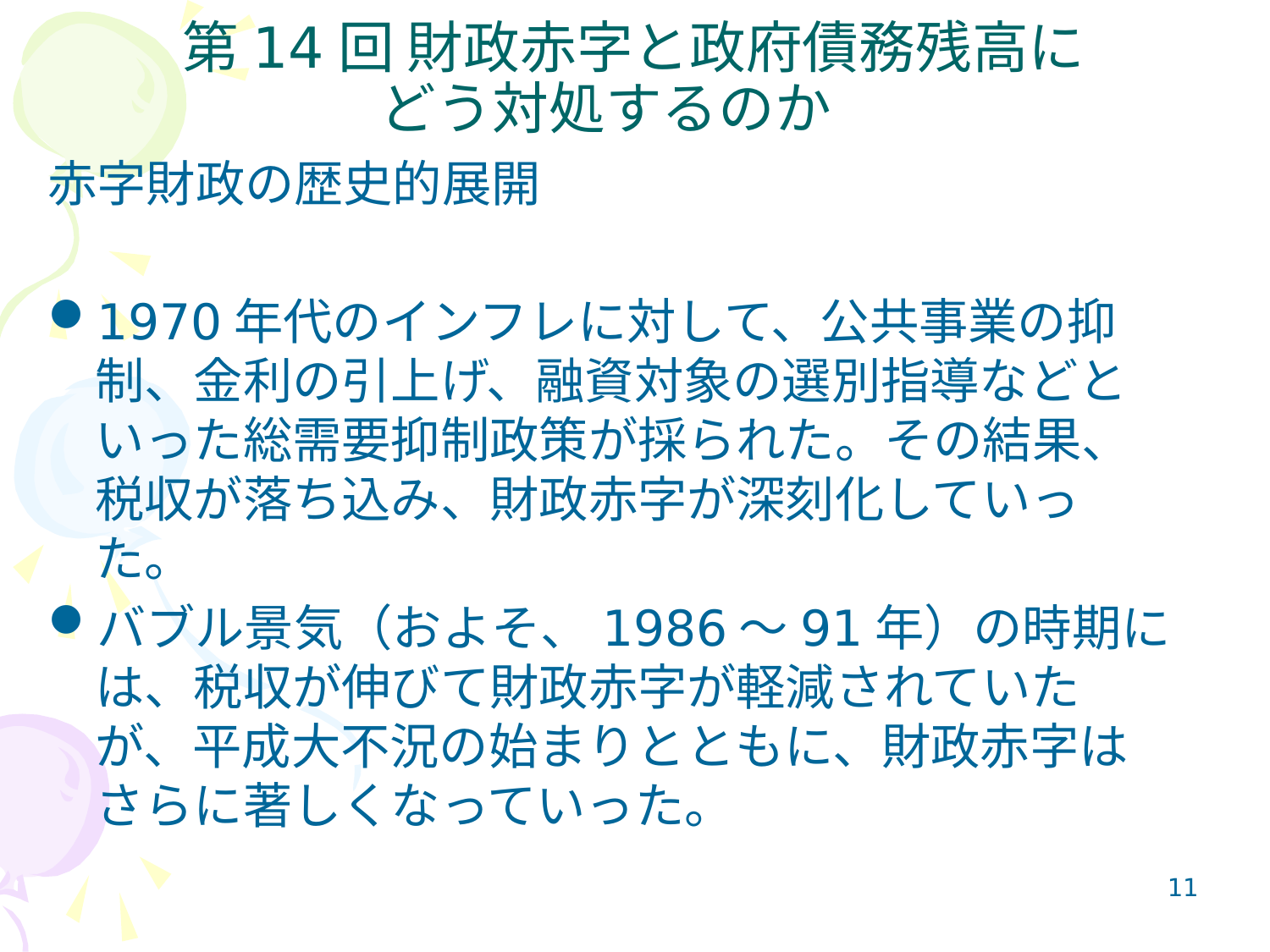

# 第14回 財政赤字と政府債務残高に どう対処するのか
赤字財政の歴史的展開

1970年代のインフレに対して、公共事業の抑制、金利の引上げ、融資対象の選別指導などといった総需要抑制政策が採られた。その結果、税収が落ち込み、財政赤字が深刻化していった。
バブル景気（およそ、1986～91年）の時期には、税収が伸びて財政赤字が軽減されていたが、平成大不況の始まりとともに、財政赤字はさらに著しくなっていった。
11